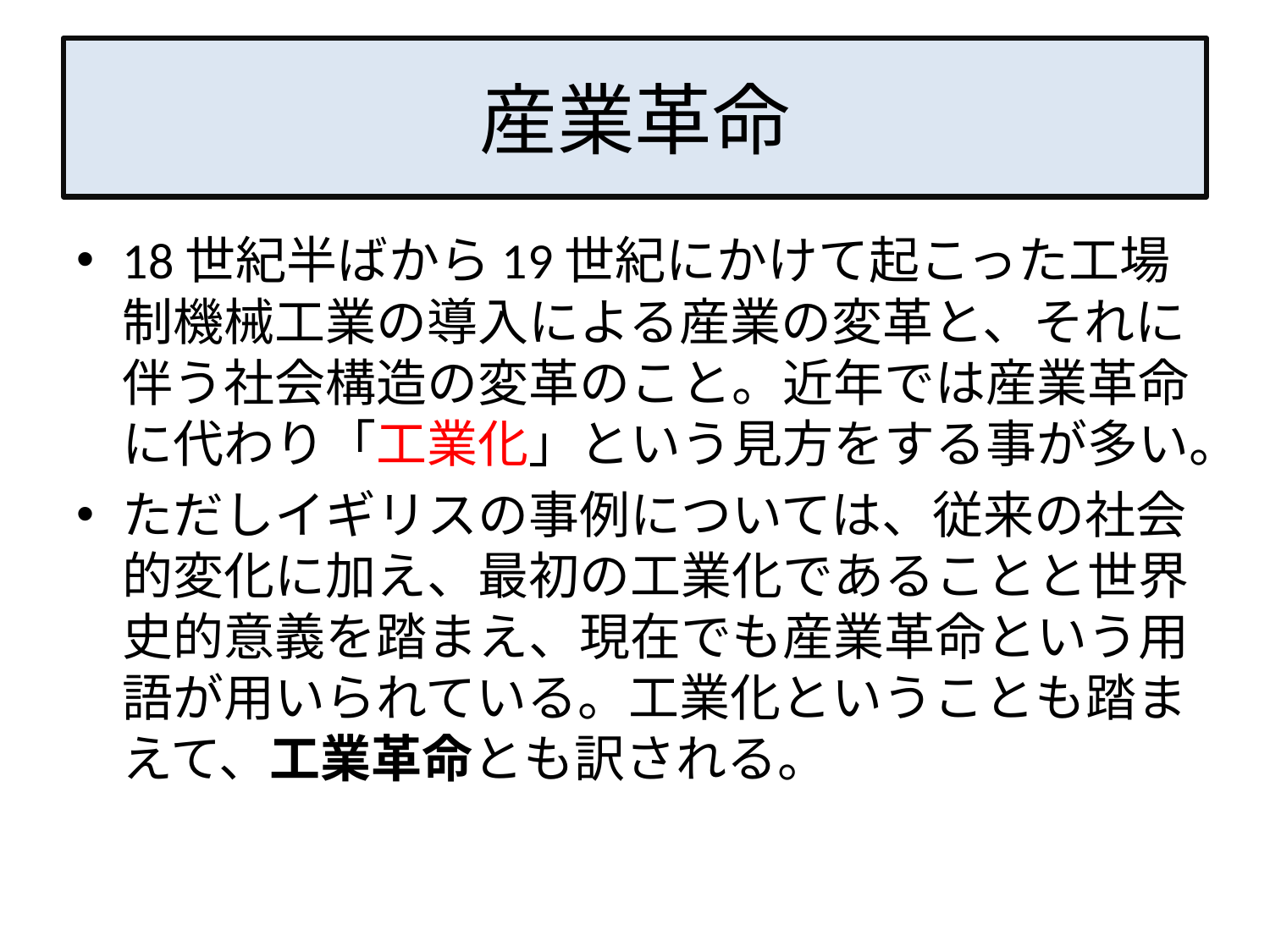

# 産業革命
18世紀半ばから19世紀にかけて起こった工場制機械工業の導入による産業の変革と、それに伴う社会構造の変革のこと。近年では産業革命に代わり「工業化」という見方をする事が多い。
ただしイギリスの事例については、従来の社会的変化に加え、最初の工業化であることと世界史的意義を踏まえ、現在でも産業革命という用語が用いられている。工業化ということも踏まえて、工業革命とも訳される。